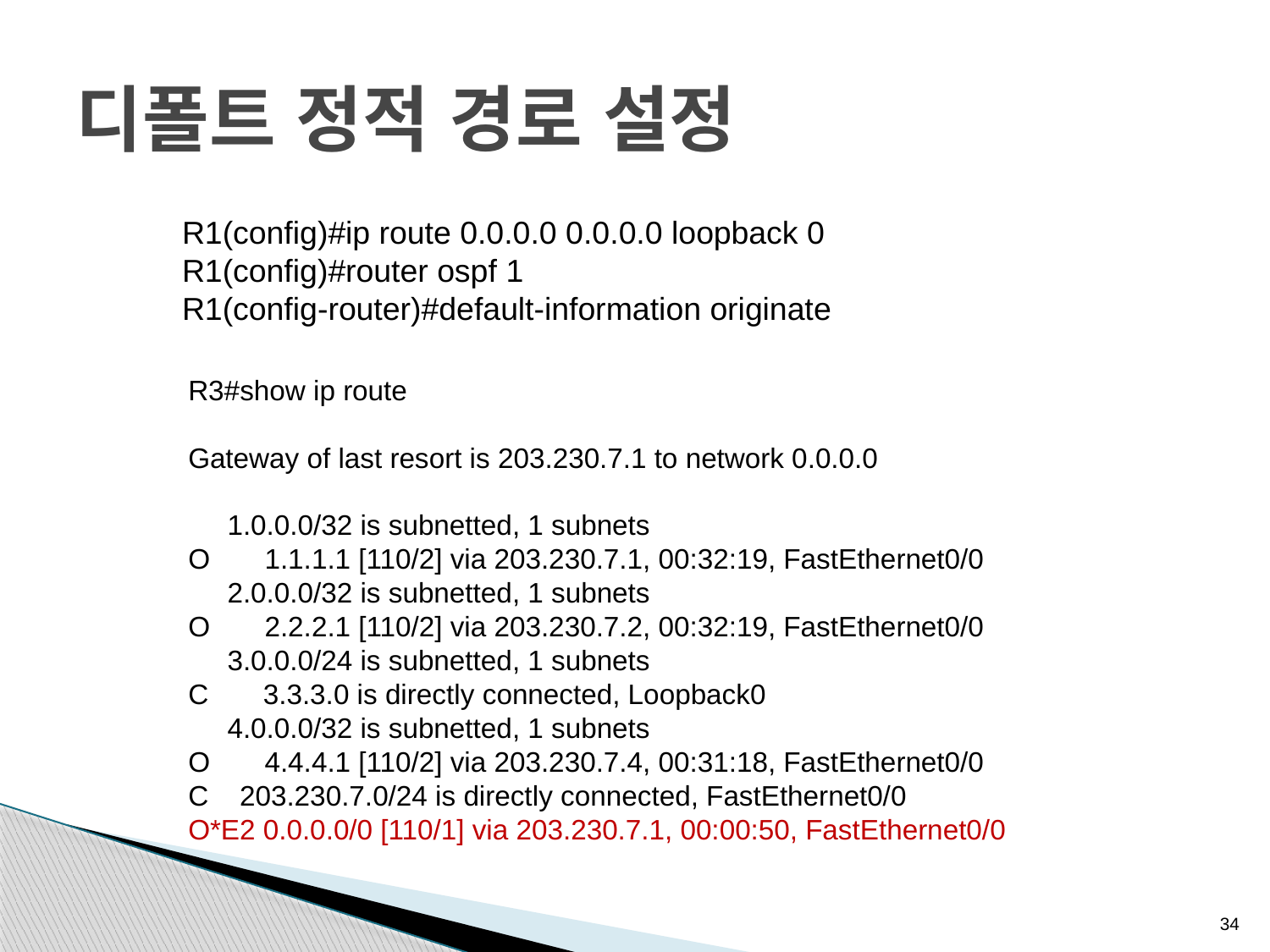

# 디폴트 정적 경로 설정
R1(config)#ip route 0.0.0.0 0.0.0.0 loopback 0
R1(config)#router ospf 1
R1(config-router)#default-information originate
R3#show ip route

Gateway of last resort is 203.230.7.1 to network 0.0.0.0

     1.0.0.0/32 is subnetted, 1 subnets
O       1.1.1.1 [110/2] via 203.230.7.1, 00:32:19, FastEthernet0/0
     2.0.0.0/32 is subnetted, 1 subnets
O       2.2.2.1 [110/2] via 203.230.7.2, 00:32:19, FastEthernet0/0
     3.0.0.0/24 is subnetted, 1 subnets
C       3.3.3.0 is directly connected, Loopback0
     4.0.0.0/32 is subnetted, 1 subnets
O       4.4.4.1 [110/2] via 203.230.7.4, 00:31:18, FastEthernet0/0
C    203.230.7.0/24 is directly connected, FastEthernet0/0
O*E2 0.0.0.0/0 [110/1] via 203.230.7.1, 00:00:50, FastEthernet0/0
34